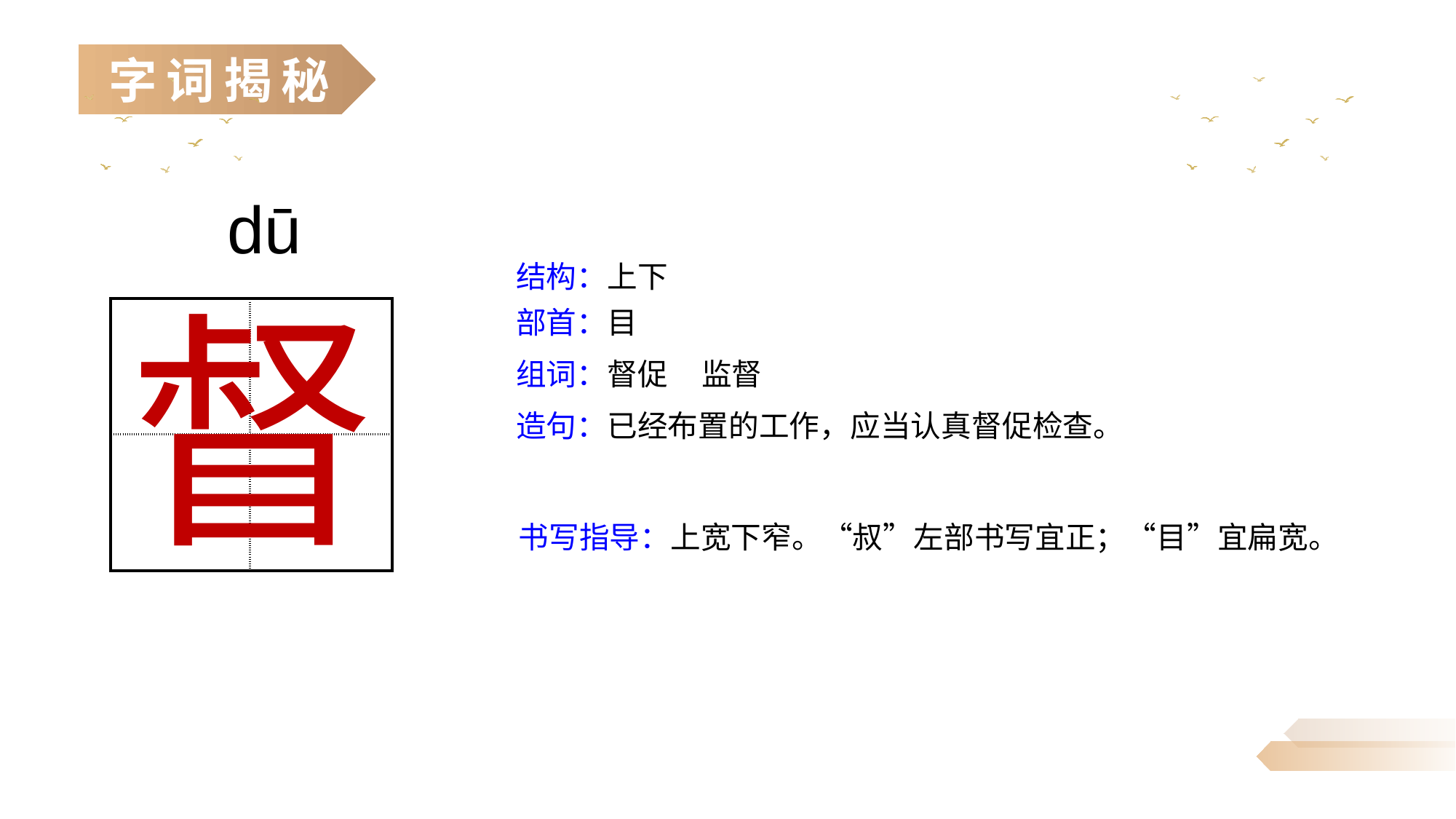

dū
结构：上下
督
部首：目
|  |  |
| --- | --- |
|  |  |
组词：督促     监督

造句：已经布置的工作，应当认真督促检查。
书写指导：上宽下窄。“叔”左部书写宜正；“目”宜扁宽。